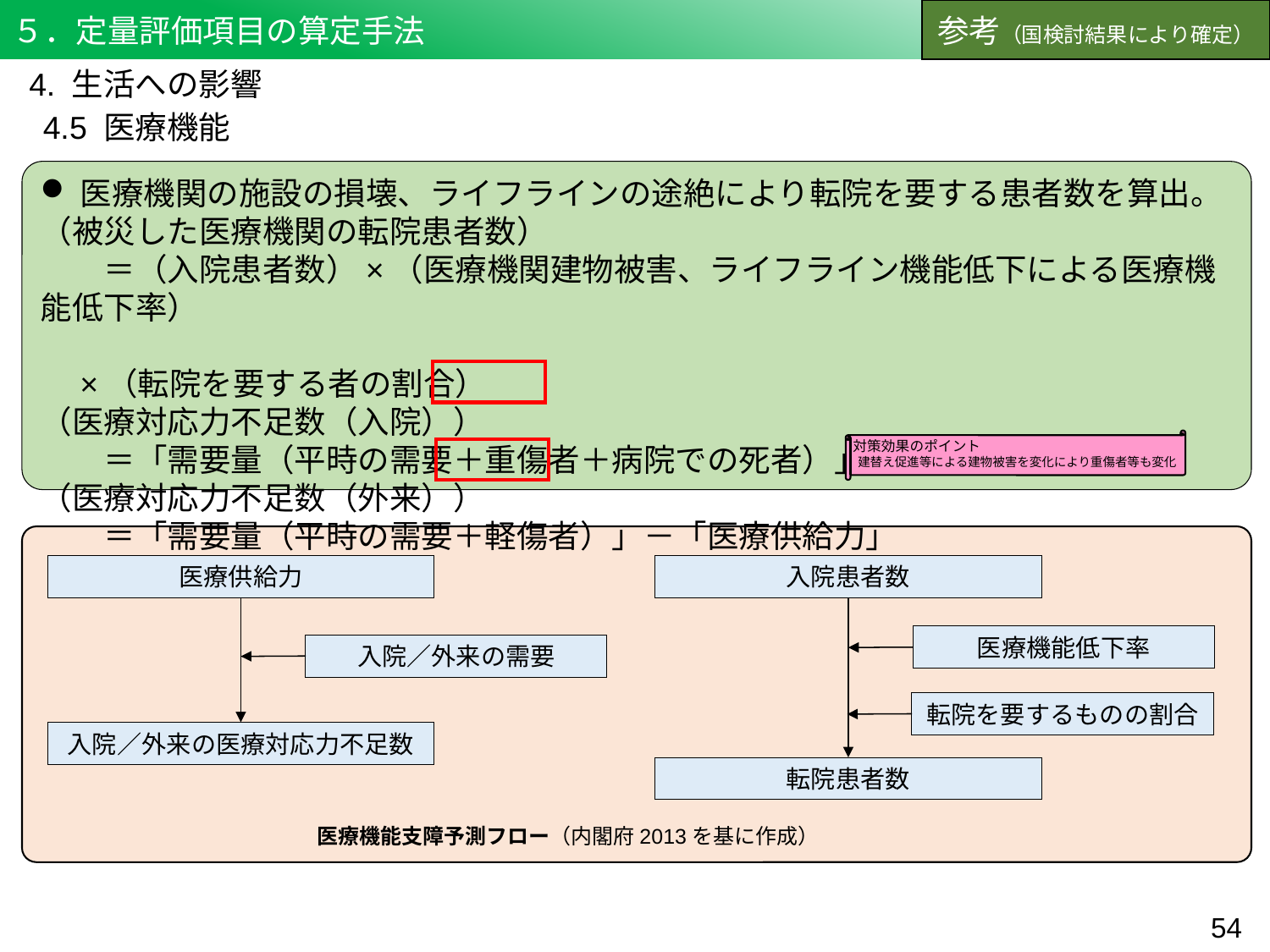

５．定量評価項目の算定手法
参考（国検討結果により確定）
4. 生活への影響
4.5 医療機能
医療機関の施設の損壊、ライフラインの途絶により転院を要する患者数を算出。
（被災した医療機関の転院患者数）
　　＝（入院患者数）×（医療機関建物被害、ライフライン機能低下による医療機能低下率）
　　　　　　　　　　　　　　　　　　　　　　　　　　　　　　　　　　　　　　×（転院を要する者の割合）
（医療対応力不足数（入院））
　　＝「需要量（平時の需要＋重傷者＋病院での死者）」－「医療供給力」
（医療対応力不足数（外来））
　　＝「需要量（平時の需要＋軽傷者）」－「医療供給力」

対策効果のポイント
建替え促進等による建物被害を変化により重傷者等も変化

医療供給力
入院／外来の需要
入院／外来の医療対応力不足数
入院患者数
医療機能低下率
転院を要するものの割合
転院患者数
医療機能支障予測フロー（内閣府2013を基に作成）
54